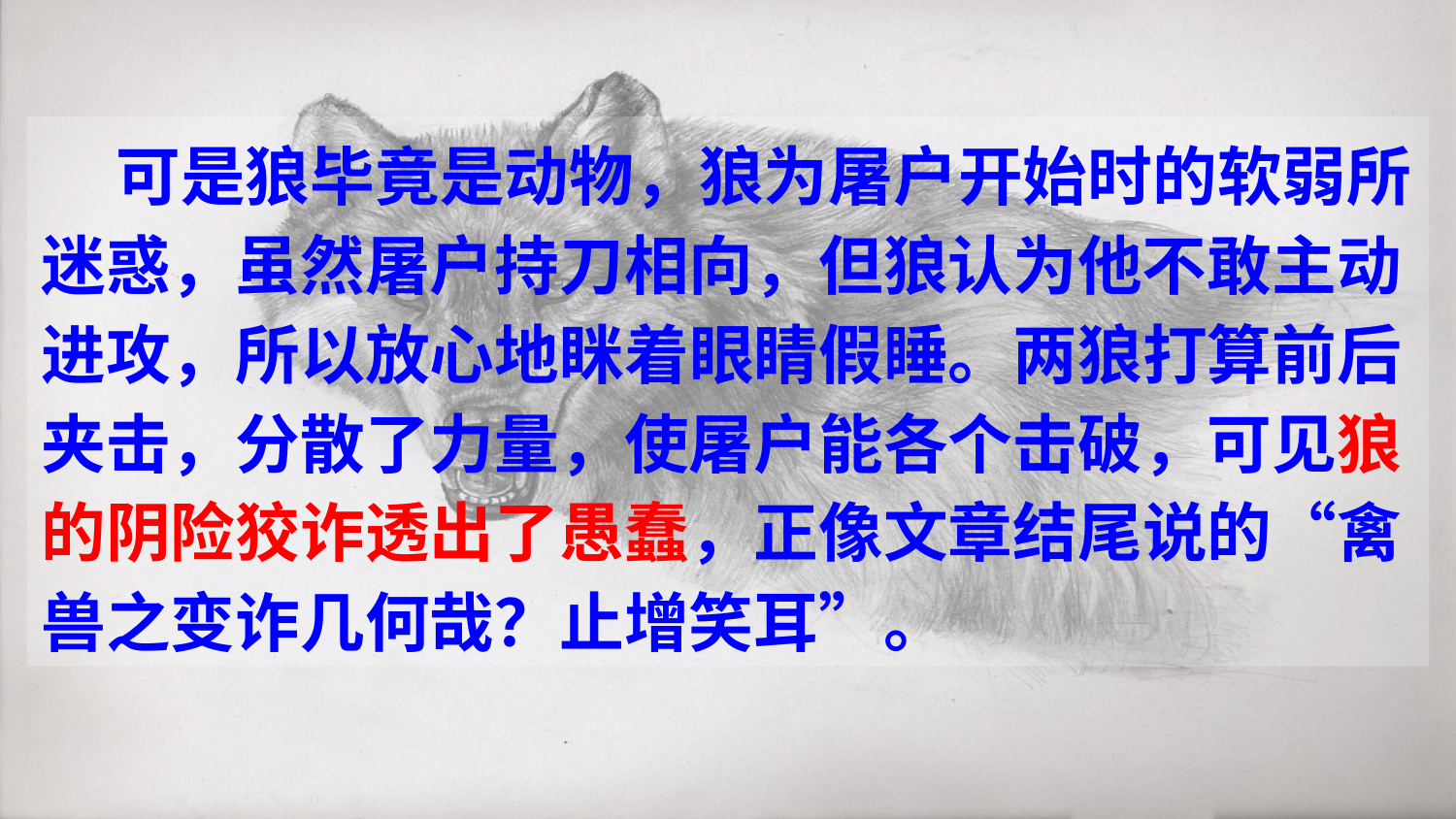

可是狼毕竟是动物，狼为屠户开始时的软弱所迷惑，虽然屠户持刀相向，但狼认为他不敢主动进攻，所以放心地眯着眼睛假睡。两狼打算前后夹击，分散了力量，使屠户能各个击破，可见狼的阴险狡诈透出了愚蠢，正像文章结尾说的“禽兽之变诈几何哉？止增笑耳”。